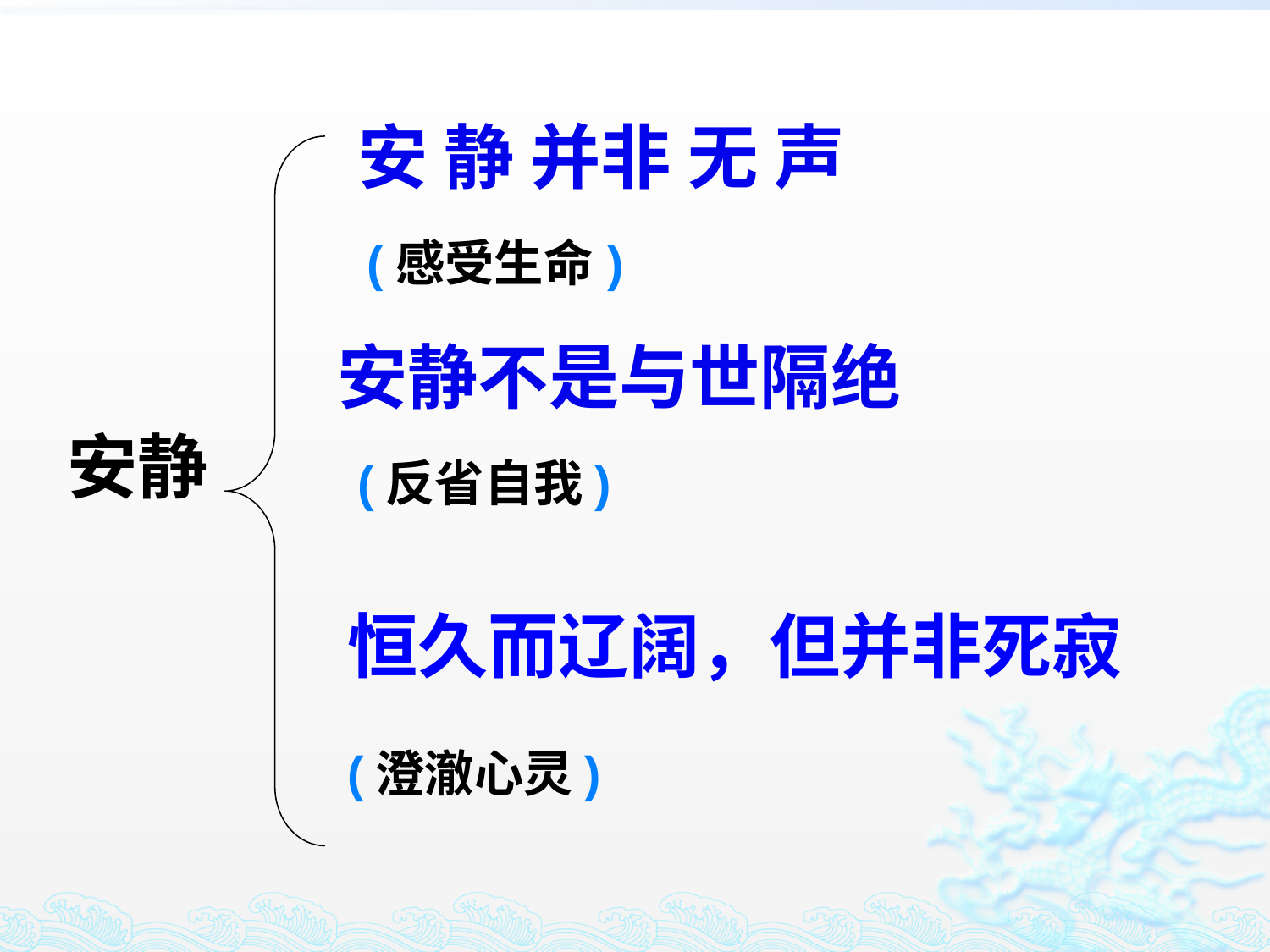

安 静 并非 无 声

安静

(感受生命 )

安静不是与世隔绝
(反省自我)
恒久而辽阔，但并非死寂
(澄澈心灵)